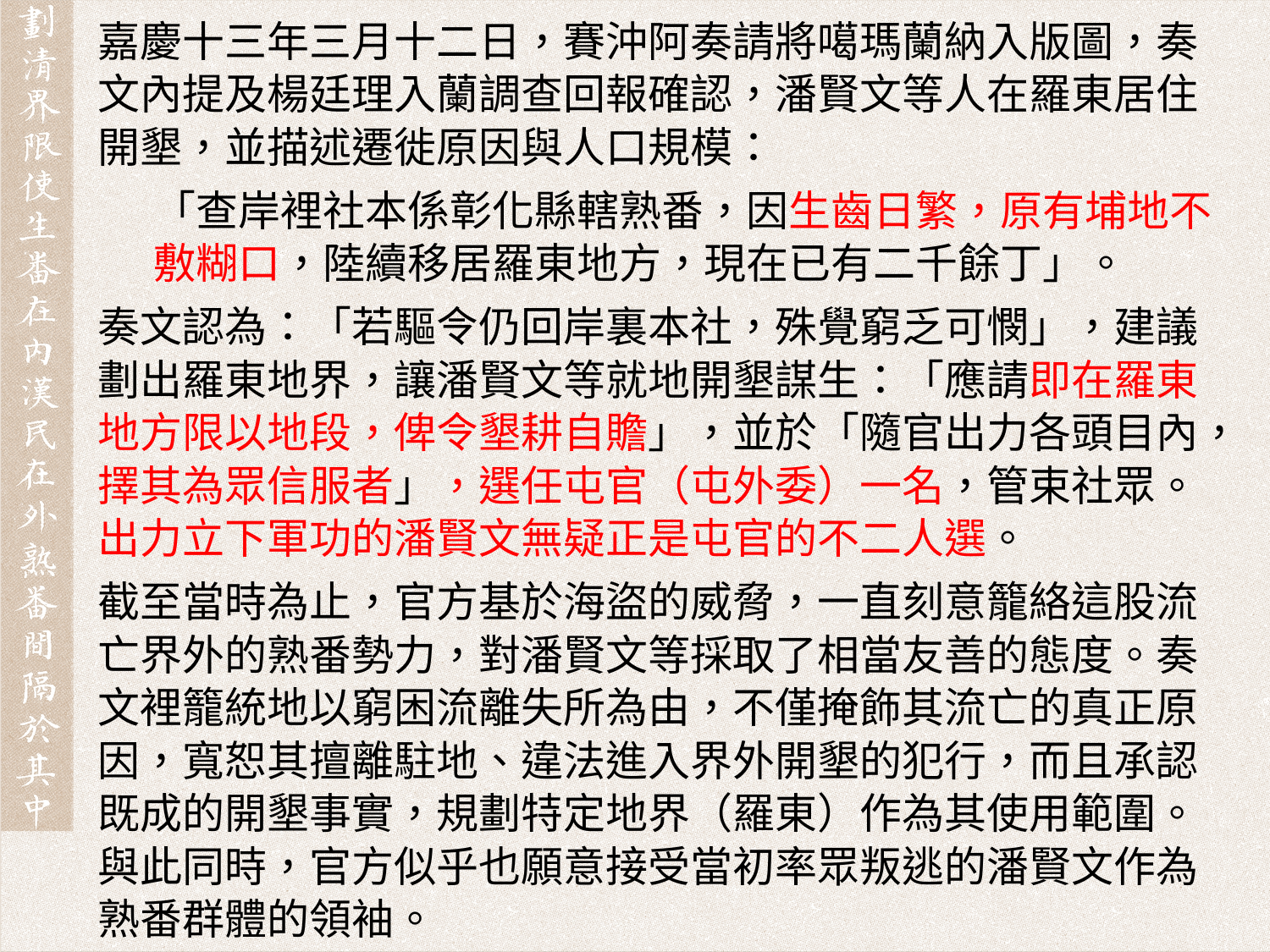

嘉慶十三年三月十二日，賽沖阿奏請將噶瑪蘭納入版圖，奏文內提及楊廷理入蘭調查回報確認，潘賢文等人在羅東居住開墾，並描述遷徙原因與人口規模：
「查岸裡社本係彰化縣轄熟番，因生齒日繁，原有埔地不敷糊口，陸續移居羅東地方，現在已有二千餘丁」。
奏文認為：「若驅令仍回岸裏本社，殊覺窮乏可憫」，建議劃出羅東地界，讓潘賢文等就地開墾謀生：「應請即在羅東地方限以地段，俾令墾耕自贍」，並於「隨官出力各頭目內，擇其為眾信服者」，選任屯官（屯外委）一名，管束社眾。出力立下軍功的潘賢文無疑正是屯官的不二人選。
截至當時為止，官方基於海盜的威脅，一直刻意籠絡這股流亡界外的熟番勢力，對潘賢文等採取了相當友善的態度。奏文裡籠統地以窮困流離失所為由，不僅掩飾其流亡的真正原因，寬恕其擅離駐地、違法進入界外開墾的犯行，而且承認既成的開墾事實，規劃特定地界（羅東）作為其使用範圍。與此同時，官方似乎也願意接受當初率眾叛逃的潘賢文作為熟番群體的領袖。